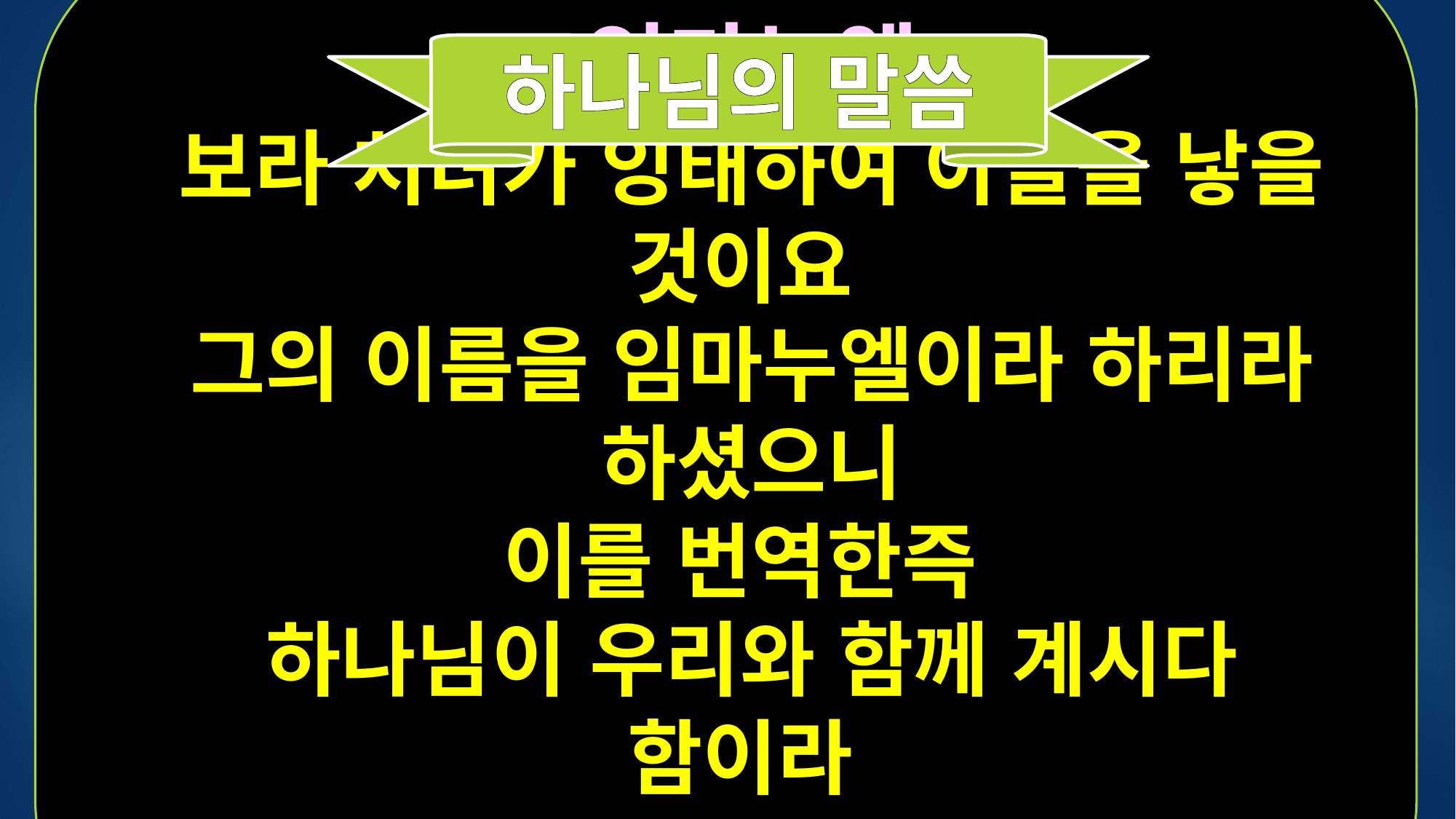

하나님의 말씀
임마누엘
보라 처녀가 잉태하여 아들을 낳을 것이요
그의 이름을 임마누엘이라 하리라 하셨으니
이를 번역한즉
하나님이 우리와 함께 계시다 함이라

마태복음 1장23절 말씀 아멘 –